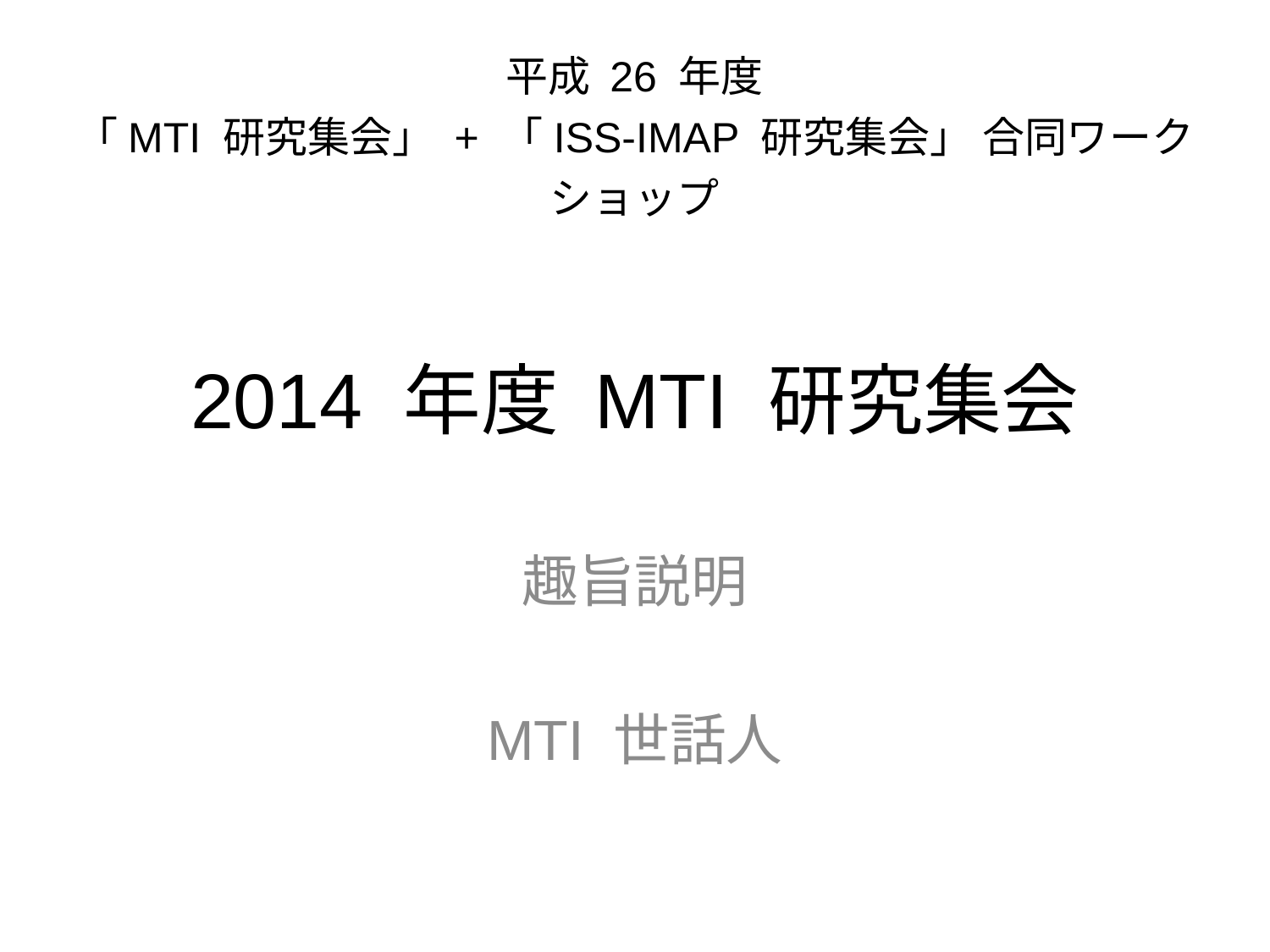

平成 26 年度
「MTI 研究集会」 + 「ISS-IMAP 研究集会」 合同ワークショップ
# 2014 年度 MTI 研究集会
趣旨説明

MTI 世話人